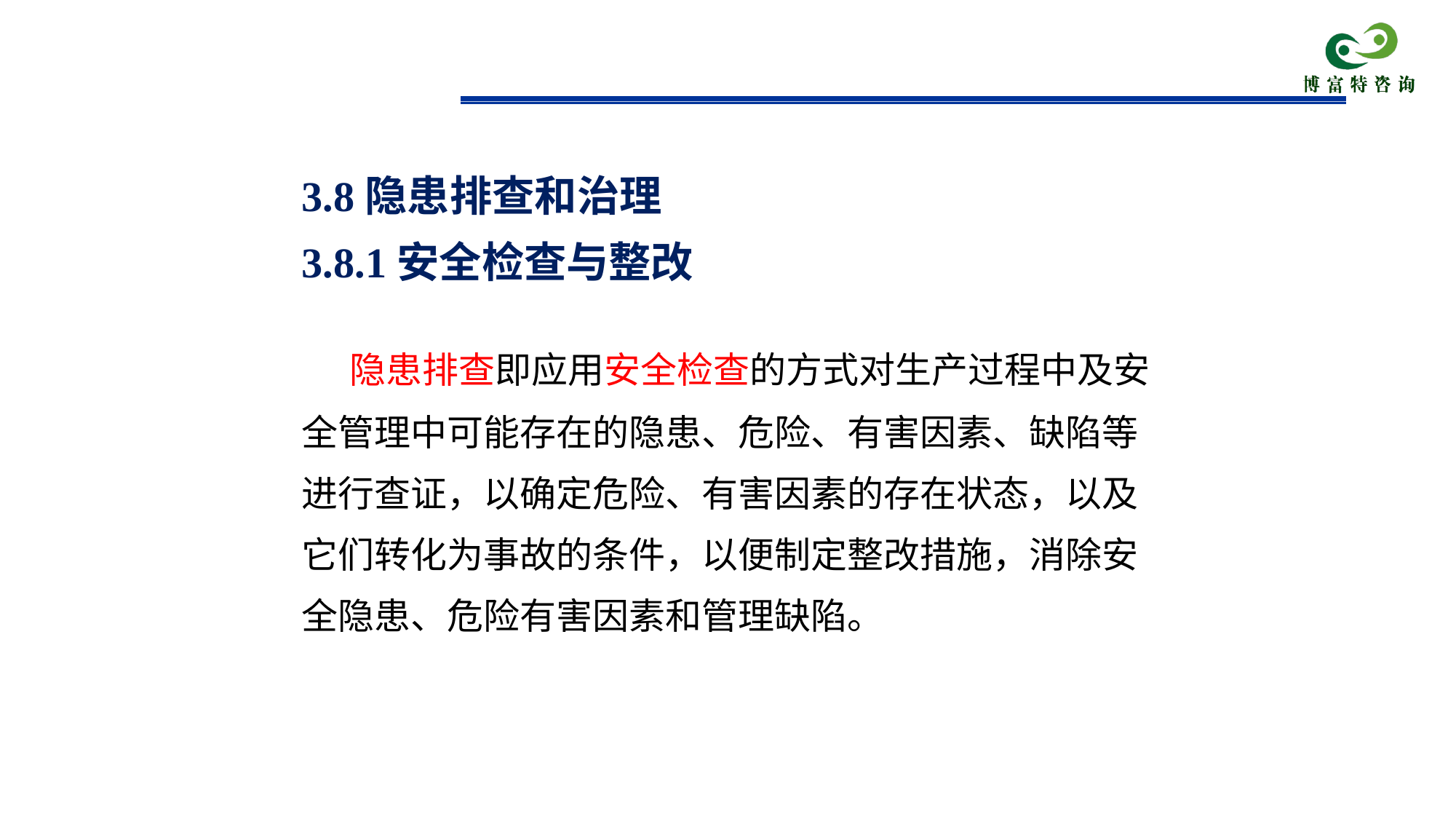

3.8隐患排查和治理
3.8.1安全检查与整改
    隐患排查即应用安全检查的方式对生产过程中及安全管理中可能存在的隐患、危险、有害因素、缺陷等进行查证，以确定危险、有害因素的存在状态，以及它们转化为事故的条件，以便制定整改措施，消除安全隐患、危险有害因素和管理缺陷。